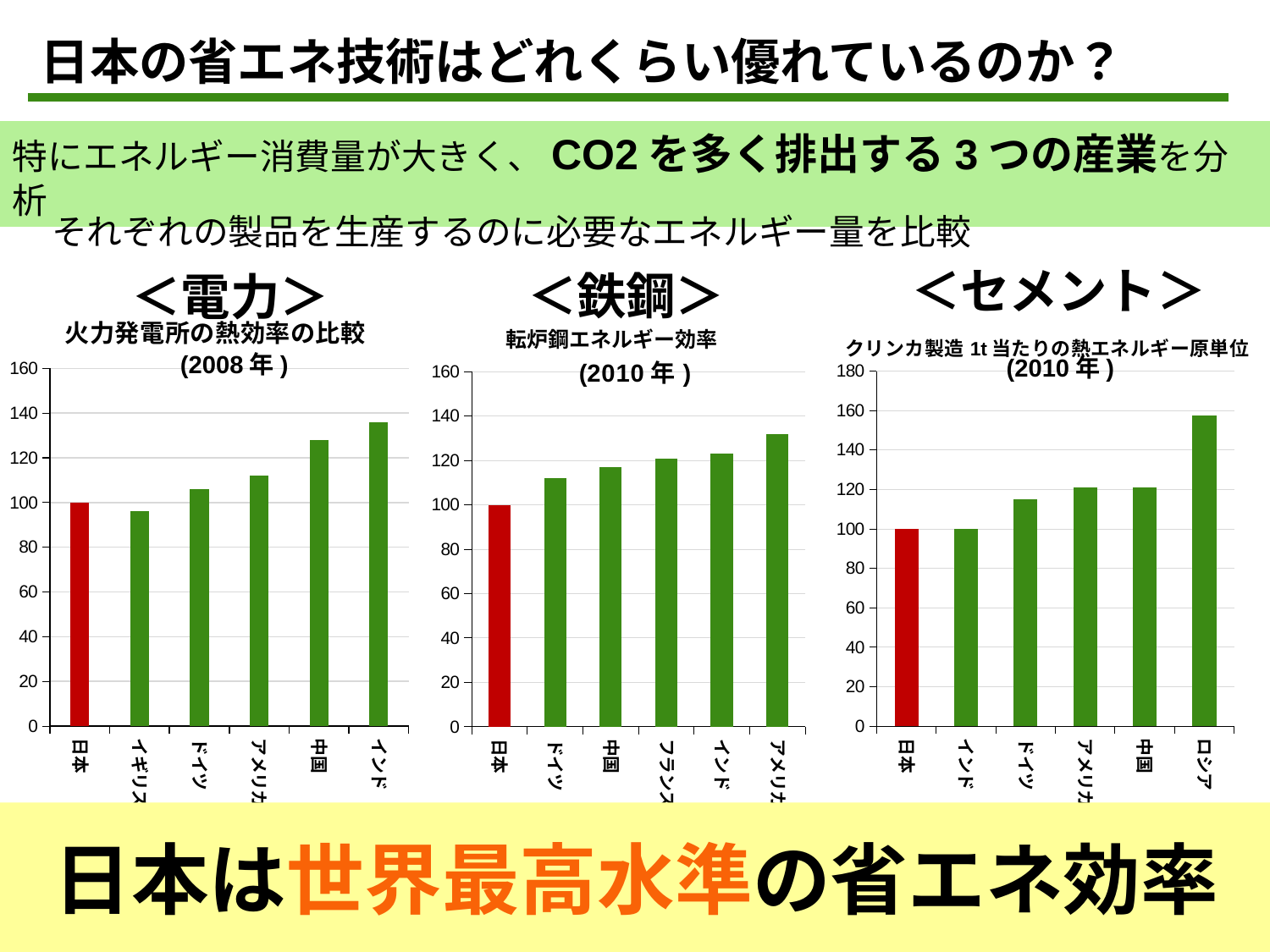

日本の省エネ技術はどれくらい優れているのか？
特にエネルギー消費量が大きく、CO2を多く排出する3つの産業を分析
それぞれの製品を生産するのに必要なエネルギー量を比較

### Chart: 火力発電所の熱効率の比較

| Category |  |
|---|---|
| 日本 | 100.0 |
| イギリス | 96.0 |
| ドイツ | 106.0 |
| アメリカ | 112.0 |
| 中国 | 128.0 |
| インド | 136.0 |
＜セメント＞
＜鉄鋼＞
＜電力＞

### Chart

| Category |  |
|---|---|
| 日本 | 100.0 |
| ドイツ | 112.0 |
| 中国 | 117.0 |
| フランス | 121.0 |
| インド | 123.0 |
| アメリカ | 132.0 |

### Chart

| Category |  |
|---|---|
| 日本 | 100.0 |
| インド | 100.0 |
| ドイツ | 115.2 |
| アメリカ | 121.2 |
| 中国 | 121.2 |
| ロシア | 157.6 |
(2008年)
(2010年)
日本は世界最高水準の省エネ効率
15